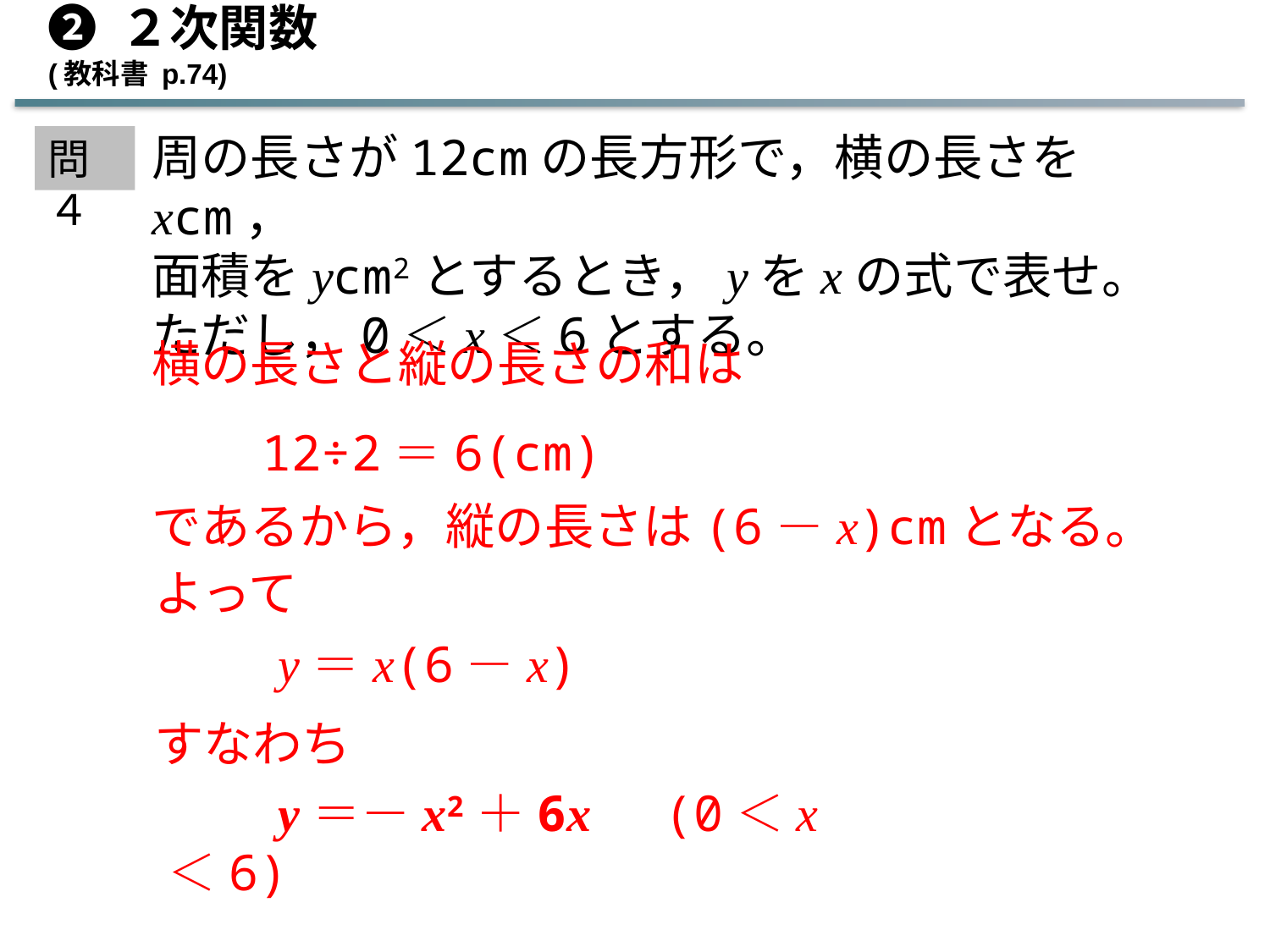

➋ ２次関数　　　　　　　　　　　　　                    (教科書 p.74)
周の長さが12cmの長方形で，横の長さをxcm，
面積をycm2とするとき，yをxの式で表せ。
ただし，0＜x＜6とする。
問４

横の長さと縦の長さの和は
　　12÷2＝6(cm)
であるから，縦の長さは(6－x)cmとなる。
よって
　　y＝x(6－x)
すなわち
　　y＝－x2＋6x　(0＜x＜6)